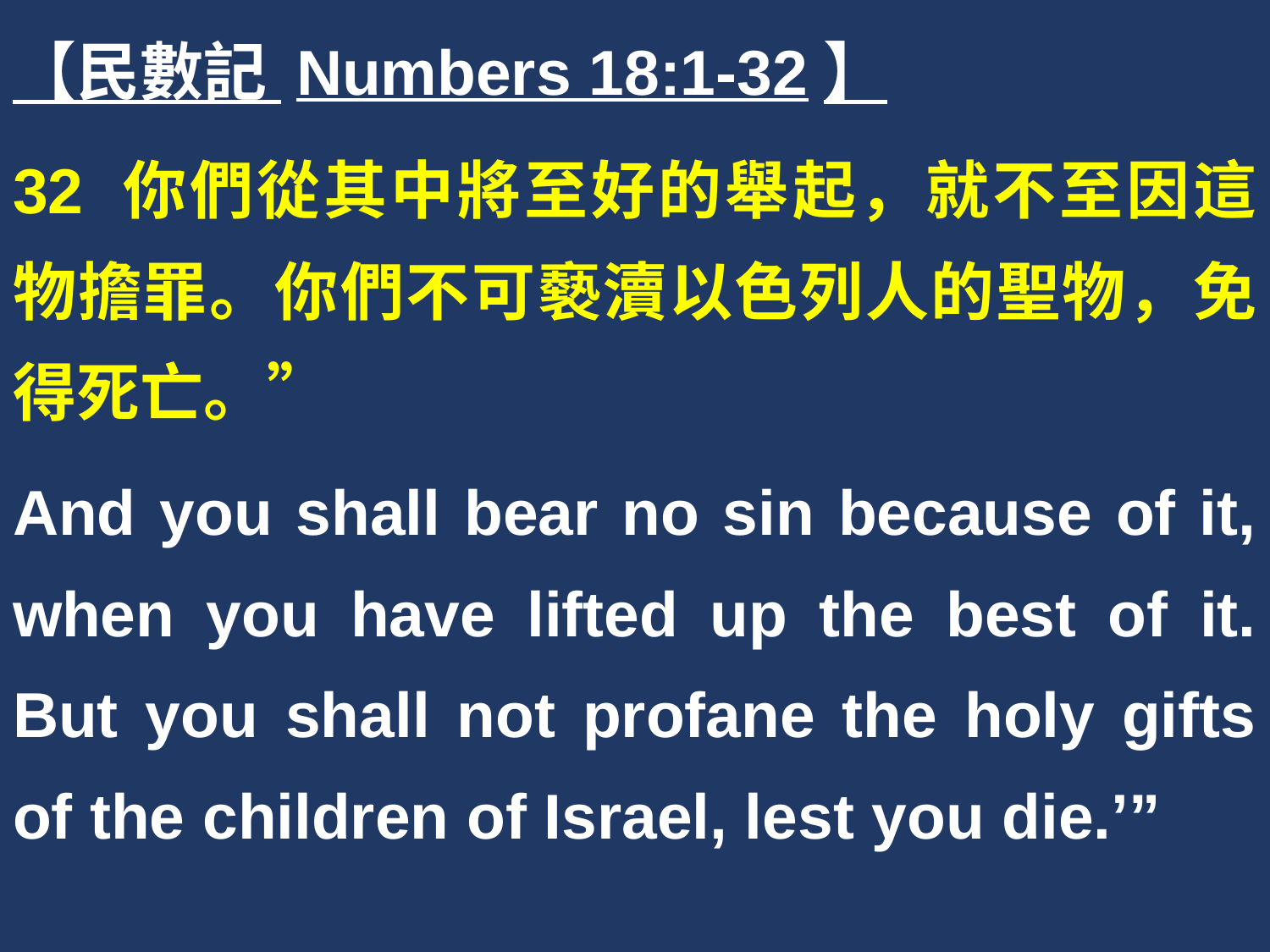

【民數記 Numbers 18:1-32】
32 你們從其中將至好的舉起，就不至因這物擔罪。你們不可褻瀆以色列人的聖物，免得死亡。”
And you shall bear no sin because of it, when you have lifted up the best of it. But you shall not profane the holy gifts of the children of Israel, lest you die.’”